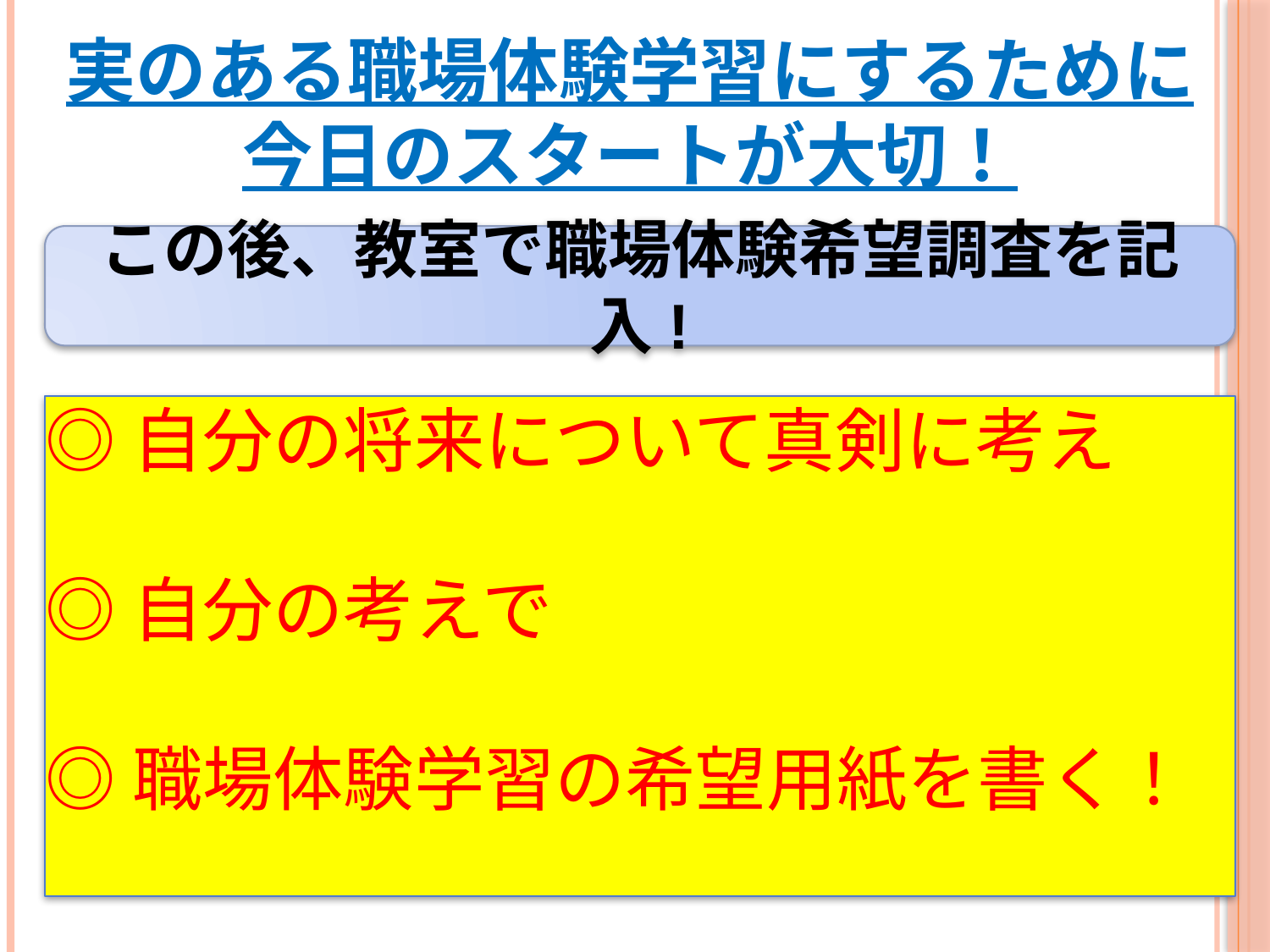

実のある職場体験学習にするために
今日のスタートが大切！
この後、教室で職場体験希望調査を記入!
◎自分の将来について真剣に考え

◎自分の考えで

◎職場体験学習の希望用紙を書く！